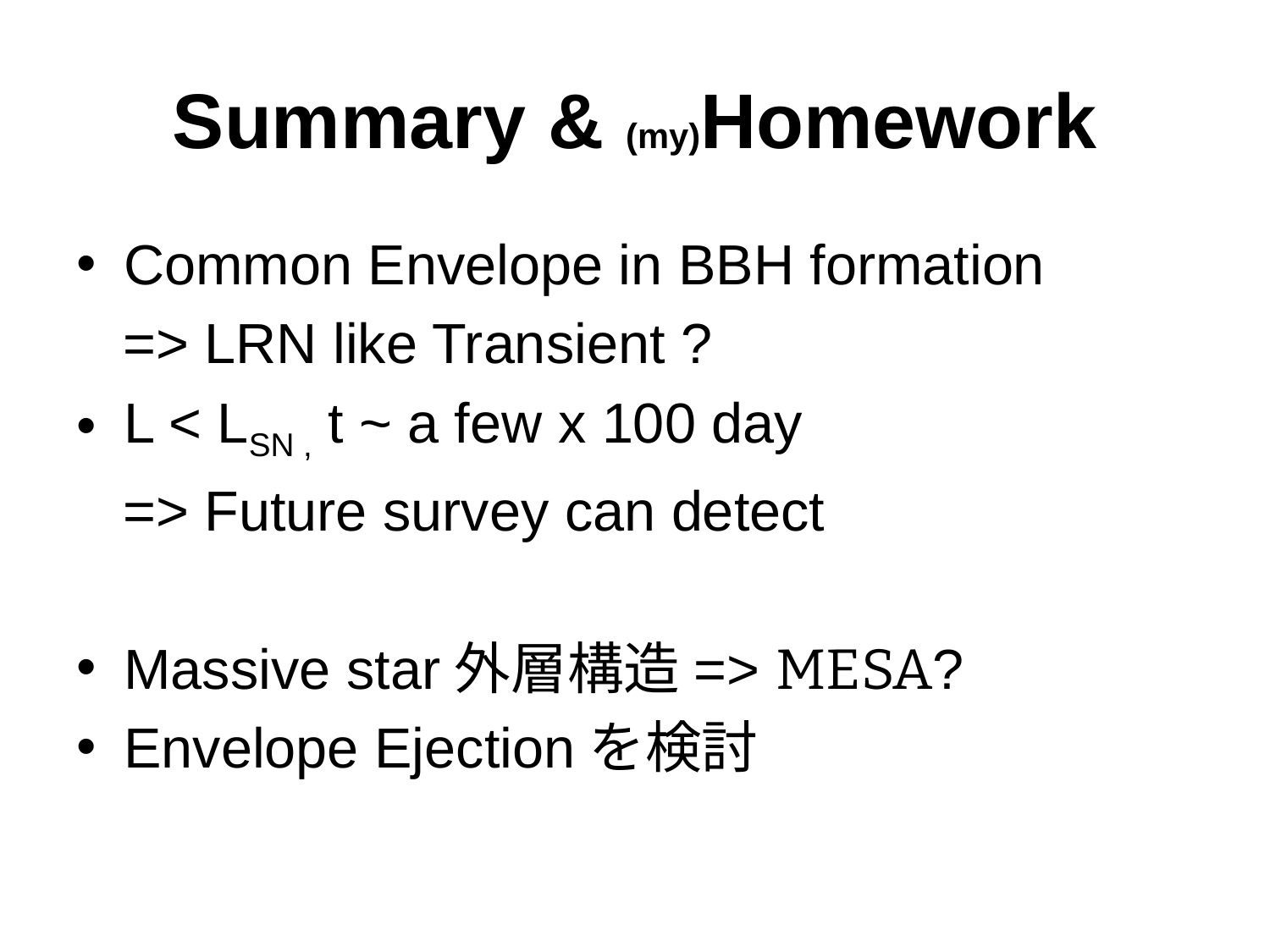

# Summary & (my)Homework
Common Envelope in BBH formation
   => LRN like Transient ?
L < LSN , t ~ a few x 100 day
   => Future survey can detect

Massive star外層構造=> MESA?
Envelope Ejectionを検討